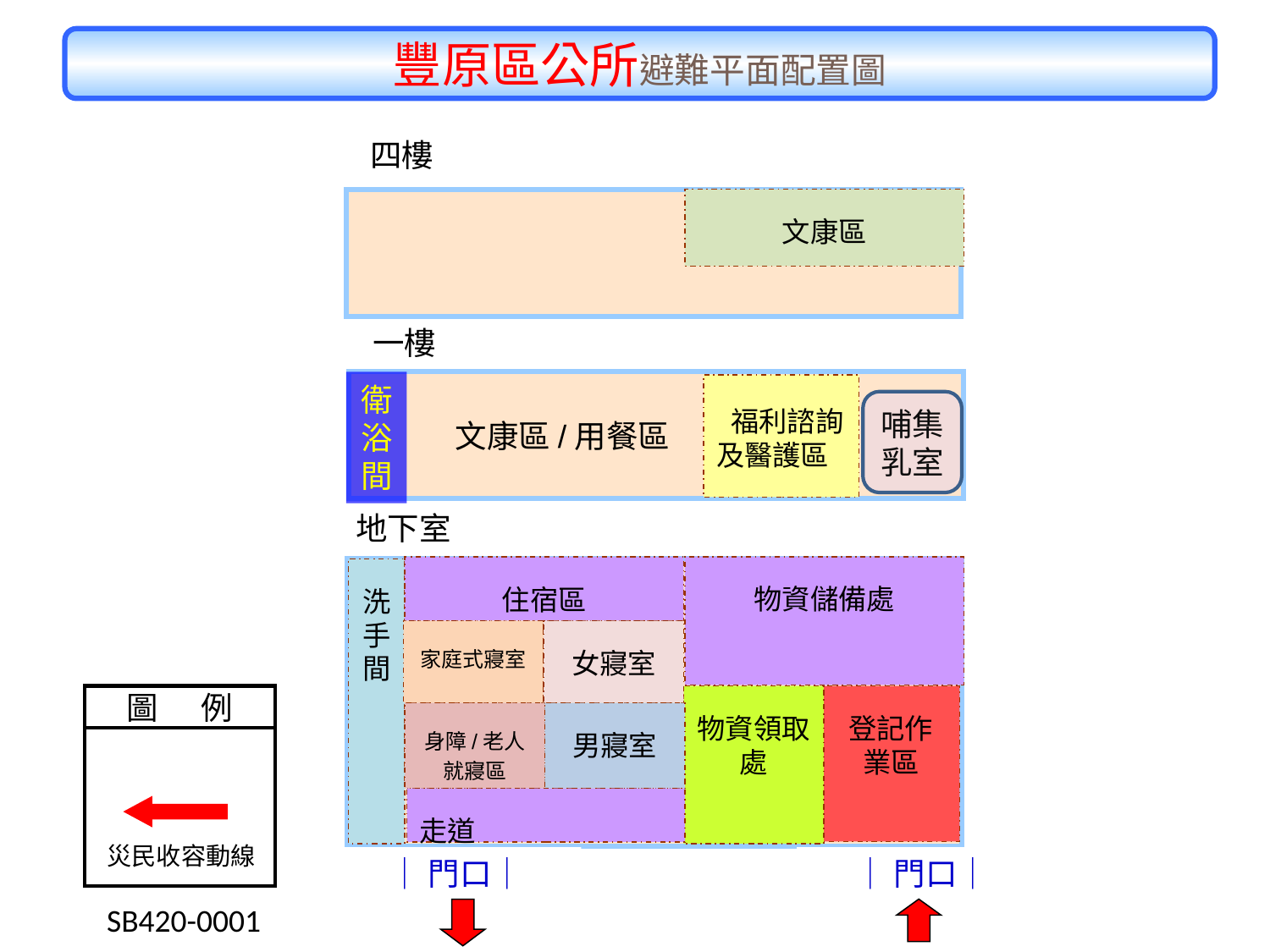

豐原區公所避難平面配置圖
四樓
文康區

一樓
衛
浴
間
            文康區/用餐區
 福利諮詢及醫護區
哺集乳室
地下室
物資儲備處
住宿區

洗手間
家庭式寢室
女寢室
圖      例

災民收容動線
物資領取處
登記作業區
身障/老人
就寢區
男寢室
走道
│門口│
│門口│
      SB420-0001